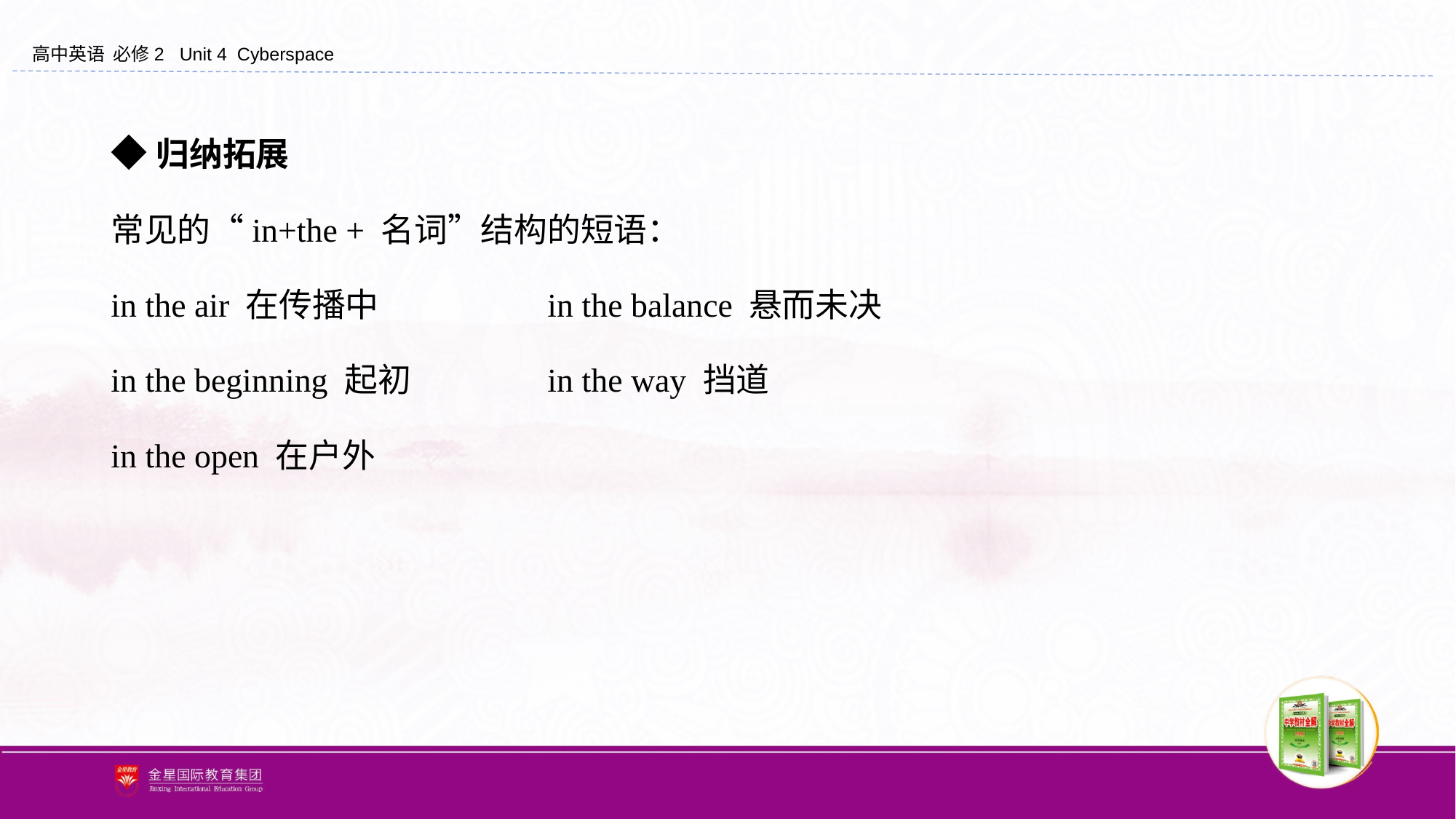

◆归纳拓展
常见的“in+the + 名词”结构的短语：
in the air 在传播中		in the balance 悬而未决
in the beginning 起初		in the way 挡道
in the open 在户外